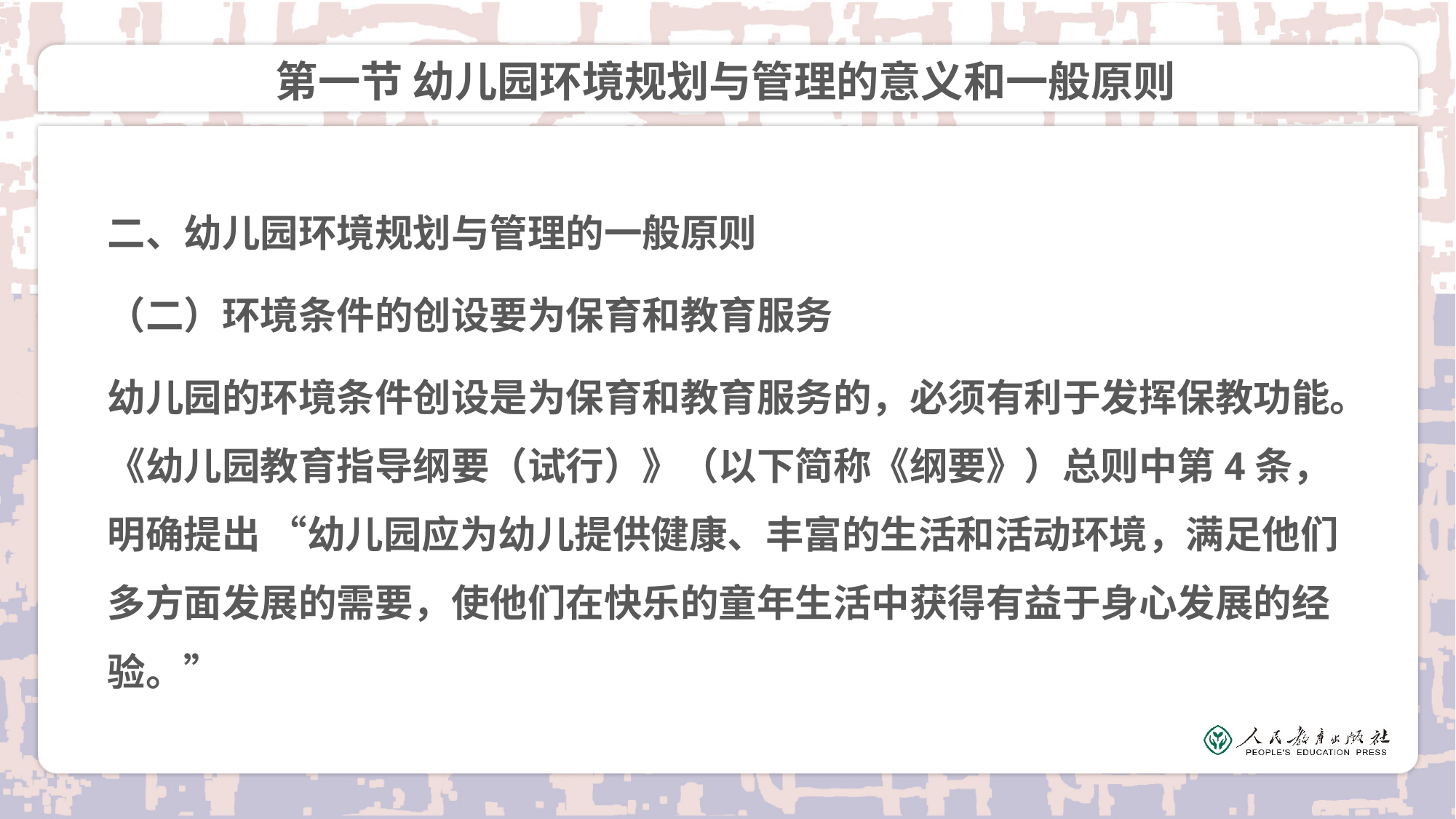

# 第一节 幼儿园环境规划与管理的意义和一般原则
二、幼儿园环境规划与管理的一般原则
（二）环境条件的创设要为保育和教育服务
幼儿园的环境条件创设是为保育和教育服务的，必须有利于发挥保教功能。《幼儿园教育指导纲要（试行）》（以下简称《纲要》）总则中第4条，明确提出 “幼儿园应为幼儿提供健康、丰富的生活和活动环境，满足他们多方面发展的需要，使他们在快乐的童年生活中获得有益于身心发展的经验。”